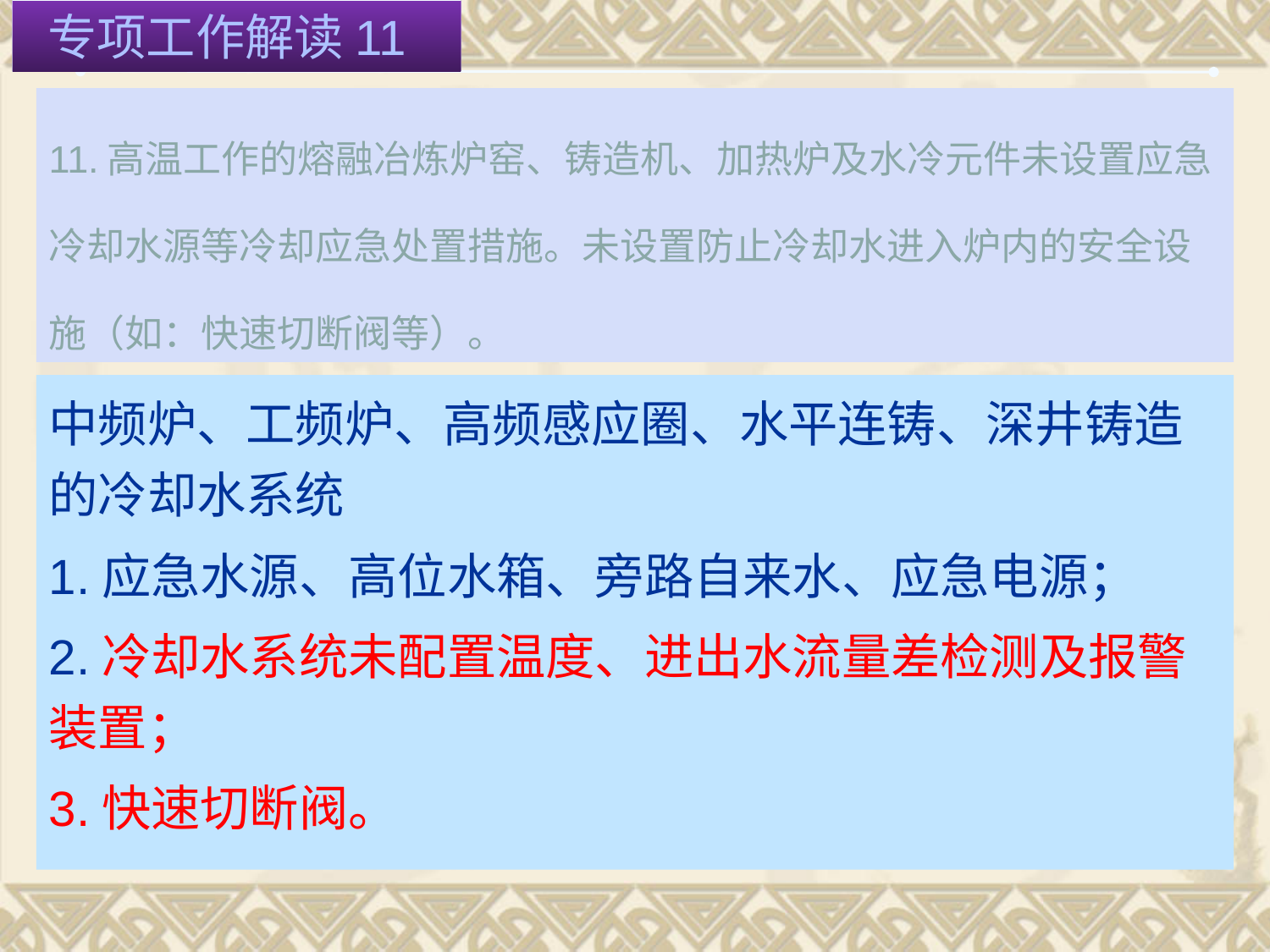

专项工作解读11
11.高温工作的熔融冶炼炉窑、铸造机、加热炉及水冷元件未设置应急冷却水源等冷却应急处置措施。未设置防止冷却水进入炉内的安全设施（如：快速切断阀等）。
中频炉、工频炉、高频感应圈、水平连铸、深井铸造的冷却水系统
1.应急水源、高位水箱、旁路自来水、应急电源；
2.冷却水系统未配置温度、进出水流量差检测及报警装置；
3.快速切断阀。